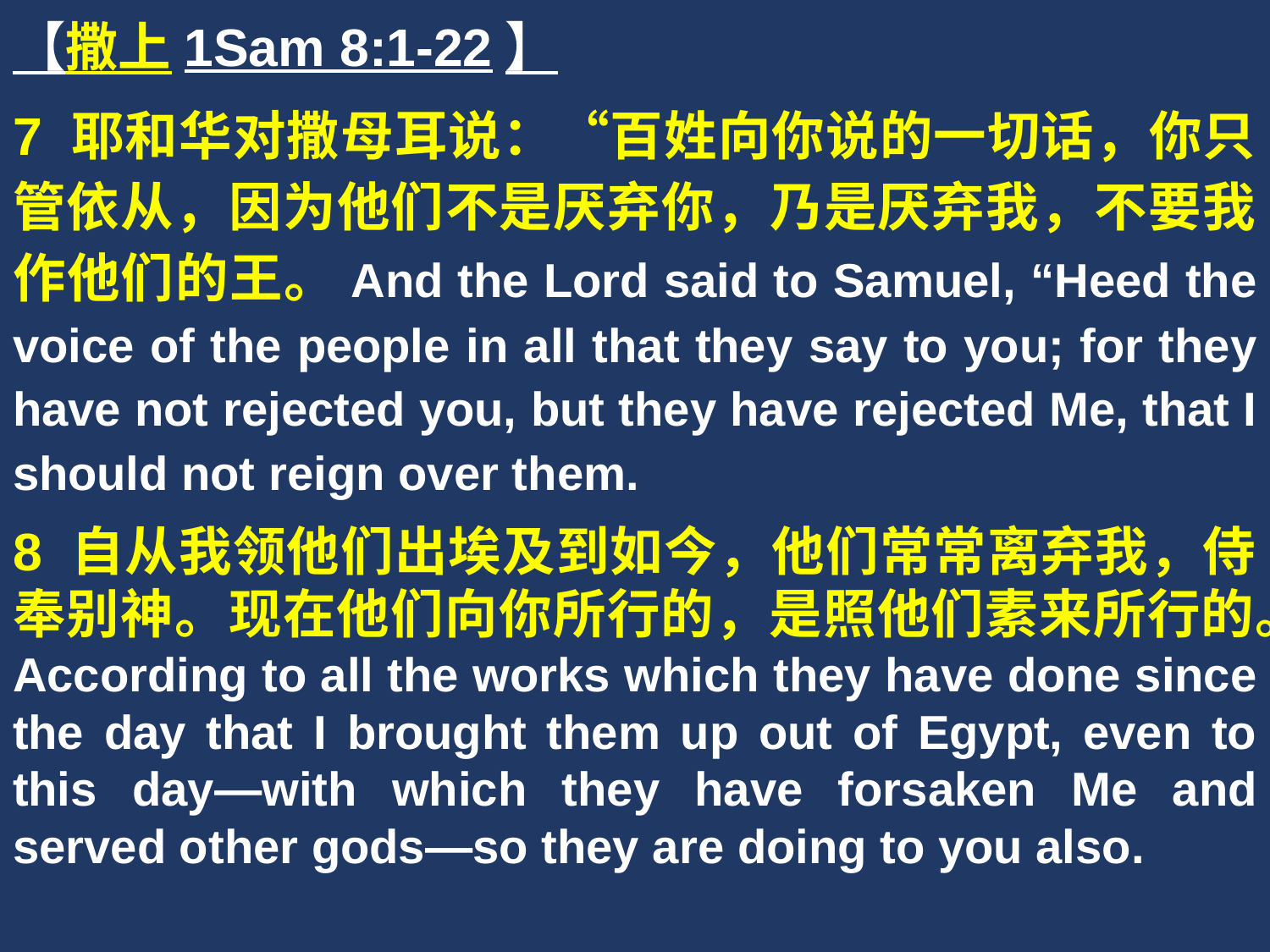

【撒上1Sam 8:1-22】
7 耶和华对撒母耳说：“百姓向你说的一切话，你只管依从，因为他们不是厌弃你，乃是厌弃我，不要我作他们的王。And the Lord said to Samuel, “Heed the voice of the people in all that they say to you; for they have not rejected you, but they have rejected Me, that I should not reign over them.
8 自从我领他们出埃及到如今，他们常常离弃我，侍奉别神。现在他们向你所行的，是照他们素来所行的。According to all the works which they have done since the day that I brought them up out of Egypt, even to this day—with which they have forsaken Me and served other gods—so they are doing to you also.